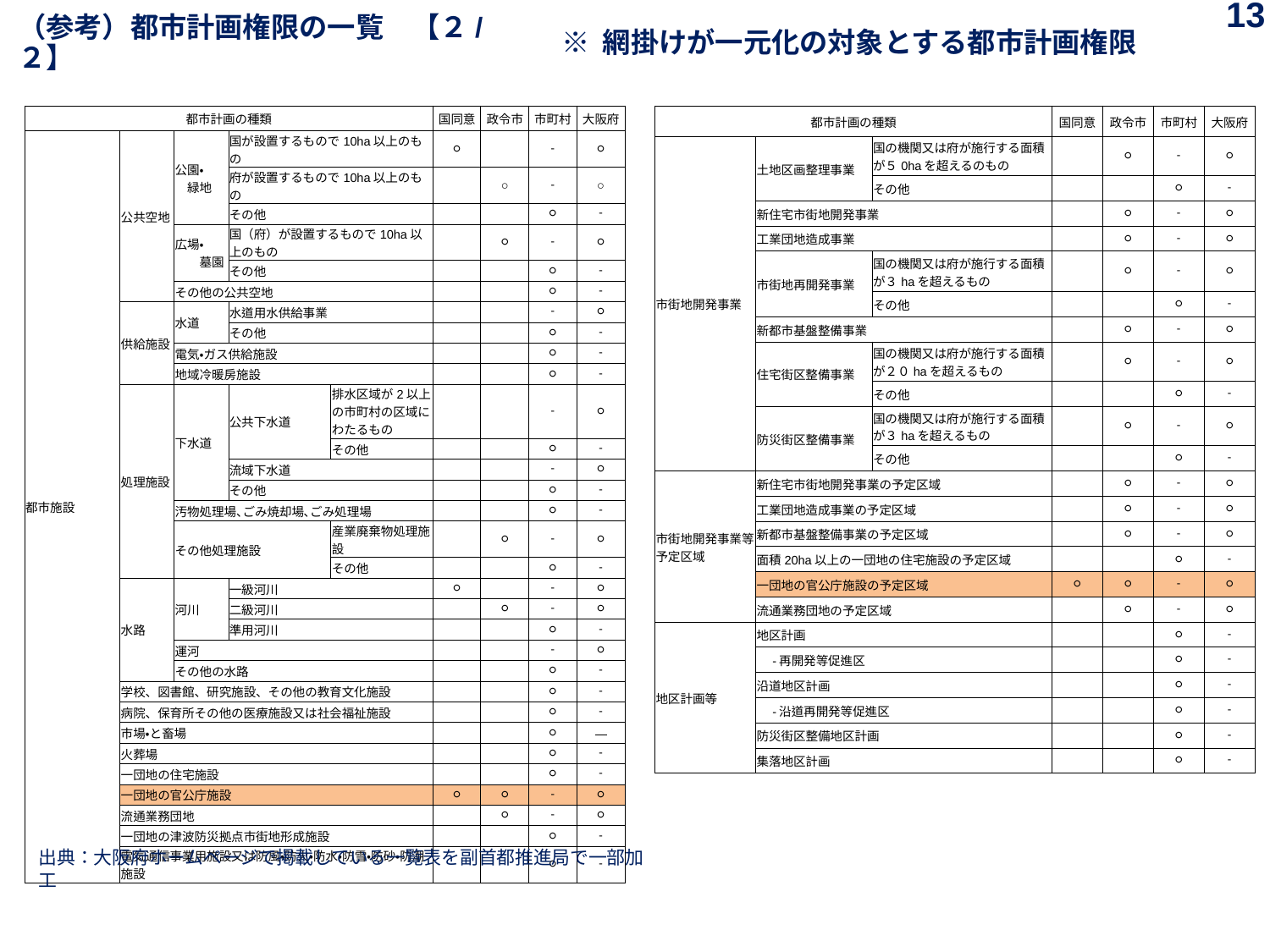

13
（参考）都市計画権限の一覧　【２/２】
※ 網掛けが一元化の対象とする都市計画権限
| 都市計画の種類 |  |  |  |  | 国同意 | 政令市 | 市町村 | 大阪府 |
| --- | --- | --- | --- | --- | --- | --- | --- | --- |
| 都市施設 | 公共空地 | 公園・ 　緑地 | 国が設置するもので10ha以上のもの |  | ○ |  | - | ○ |
|  |  |  | 府が設置するもので10ha以上のもの |  |  | ○ | - | ○ |
|  |  |  | その他 |  |  |  | ○ | - |
|  |  | 広場・ 　　墓園 | 国（府）が設置するもので10ha以上のもの |  |  | ○ | - | ○ |
|  |  |  | その他 |  |  |  | ○ | - |
|  |  | その他の公共空地 |  |  |  |  | ○ | - |
|  | 供給施設 | 水道 | 水道用水供給事業 |  |  |  | - | ○ |
|  |  |  | その他 |  |  |  | ○ | - |
|  |  | 電気・ガス供給施設 |  |  |  |  | ○ | - |
|  |  | 地域冷暖房施設 |  |  |  |  | ○ | - |
|  | 処理施設 | 下水道 | 公共下水道 | 排水区域が2以上の市町村の区域にわたるもの |  |  | - | ○ |
|  |  |  |  | その他 |  |  | ○ | - |
|  |  |  | 流域下水道 |  |  |  | - | ○ |
|  |  |  | その他 |  |  |  | ○ | - |
|  |  | 汚物処理場､ごみ焼却場､ごみ処理場 |  |  |  |  | ○ | - |
|  |  | その他処理施設 |  | 産業廃棄物処理施設 |  | ○ | - | ○ |
|  |  |  |  | その他 |  |  | ○ | - |
|  | 水路 | 河川 | 一級河川 |  | ○ |  | - | ○ |
|  |  |  | 二級河川 |  |  | ○ | - | ○ |
|  |  |  | 準用河川 |  |  |  | ○ | - |
|  |  | 運河 |  |  |  |  | - | ○ |
|  |  | その他の水路 |  |  |  |  | ○ | - |
|  | 学校、図書館、研究施設、その他の教育文化施設 |  |  |  |  |  | ○ | - |
|  | 病院、保育所その他の医療施設又は社会福祉施設 |  |  |  |  |  | ○ | - |
|  | 市場・と畜場 |  |  |  |  |  | ○ |  |
|  | 火葬場 |  |  |  |  |  | ○ | - |
|  | 一団地の住宅施設 |  |  |  |  |  | ○ | - |
|  | 一団地の官公庁施設 |  |  |  | ○ | ○ | - | ○ |
|  | 流通業務団地 |  |  |  |  | ○ | - | ○ |
|  | 一団地の津波防災拠点市街地形成施設 |  |  |  |  |  | ○ | - |
|  | 電気通信事業用施設又は防風・防火・防水・防雪・防砂・防潮施設 |  |  |  |  |  | ○ | - |
| 都市計画の種類 |  |  | 国同意 | 政令市 | 市町村 | 大阪府 |
| --- | --- | --- | --- | --- | --- | --- |
| 市街地開発事業 | 土地区画整理事業 | 国の機関又は府が施行する面積が５0haを超えるのもの |  | ○ | - | ○ |
|  |  | その他 |  |  | ○ | - |
|  | 新住宅市街地開発事業 |  |  | ○ | - | ○ |
|  | 工業団地造成事業 |  |  | ○ | - | ○ |
|  | 市街地再開発事業 | 国の機関又は府が施行する面積が３haを超えるもの |  | ○ | - | ○ |
|  |  | その他 |  |  | ○ | - |
|  | 新都市基盤整備事業 |  |  | ○ | - | ○ |
|  | 住宅街区整備事業 | 国の機関又は府が施行する面積が２０haを超えるもの |  | ○ | - | ○ |
|  |  | その他 |  |  | ○ | - |
|  | 防災街区整備事業 | 国の機関又は府が施行する面積が３haを超えるもの |  | ○ | - | ○ |
|  |  | その他 |  |  | ○ | - |
| 市街地開発事業等予定区域 | 新住宅市街地開発事業の予定区域 |  |  | ○ | - | ○ |
|  | 工業団地造成事業の予定区域 |  |  | ○ | - | ○ |
|  | 新都市基盤整備事業の予定区域 |  |  | ○ | - | ○ |
|  | 面積20ha以上の一団地の住宅施設の予定区域 |  |  |  | ○ | - |
|  | 一団地の官公庁施設の予定区域 |  | ○ | ○ | - | ○ |
|  | 流通業務団地の予定区域 |  |  | ○ | - | ○ |
| 地区計画等 | 地区計画 |  |  |  | ○ | - |
|  | -再開発等促進区 |  |  |  | ○ | - |
|  | 沿道地区計画 |  |  |  | ○ | - |
|  | -沿道再開発等促進区 |  |  |  | ○ | - |
|  | 防災街区整備地区計画 |  |  |  | ○ | - |
|  | 集落地区計画 |  |  |  | ○ | - |
出典：大阪府ホームページで掲載している一覧表を副首都推進局で一部加工